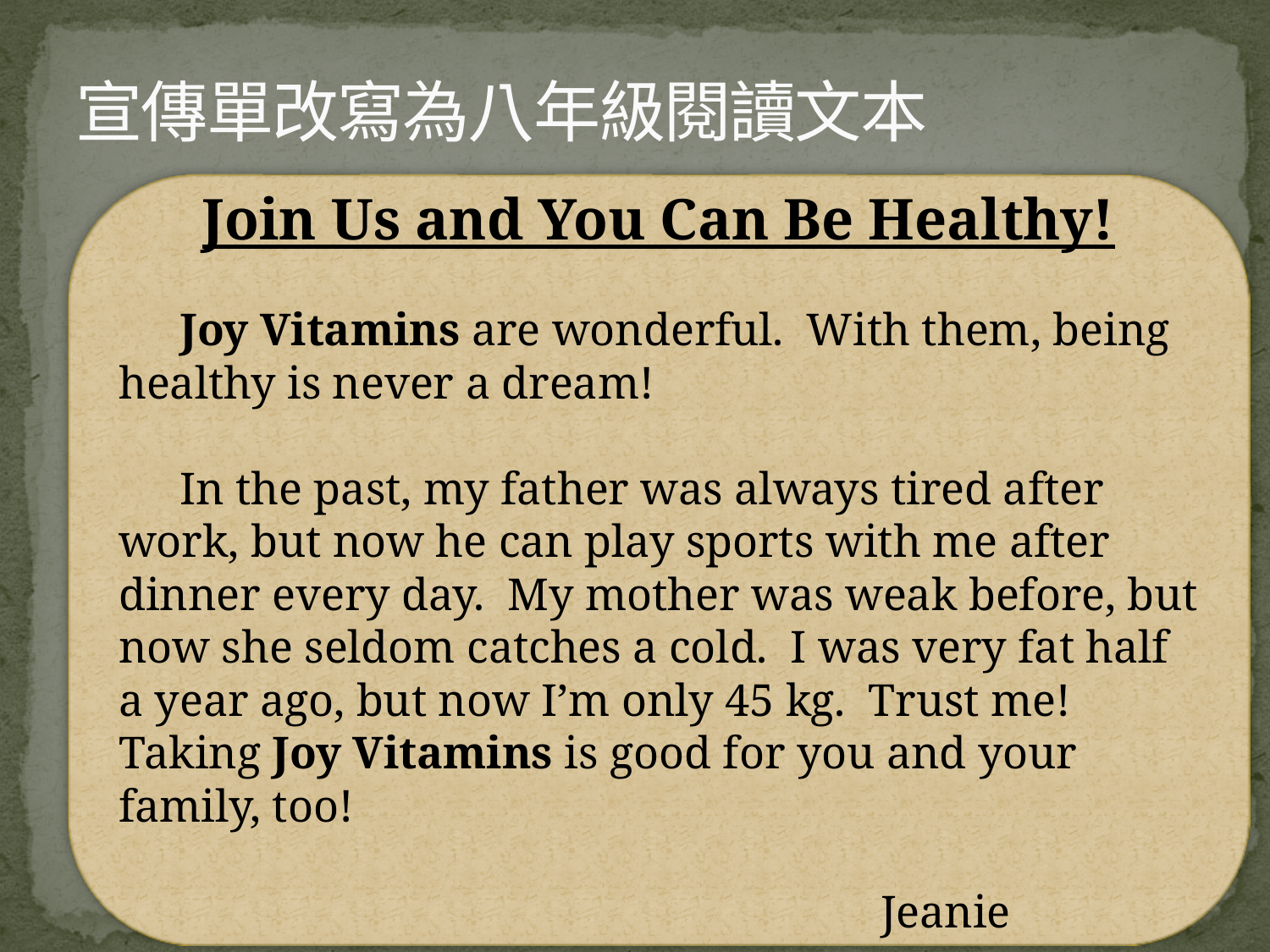

# 宣傳單改寫為八年級閱讀文本
Join Us and You Can Be Healthy!

Joy Vitamins are wonderful.  With them, being healthy is never a dream!

In the past, my father was always tired after work, but now he can play sports with me after dinner every day.  My mother was weak before, but now she seldom catches a cold.  I was very fat half a year ago, but now I’m only 45 kg.  Trust me!  Taking Joy Vitamins is good for you and your family, too!

						Jeanie